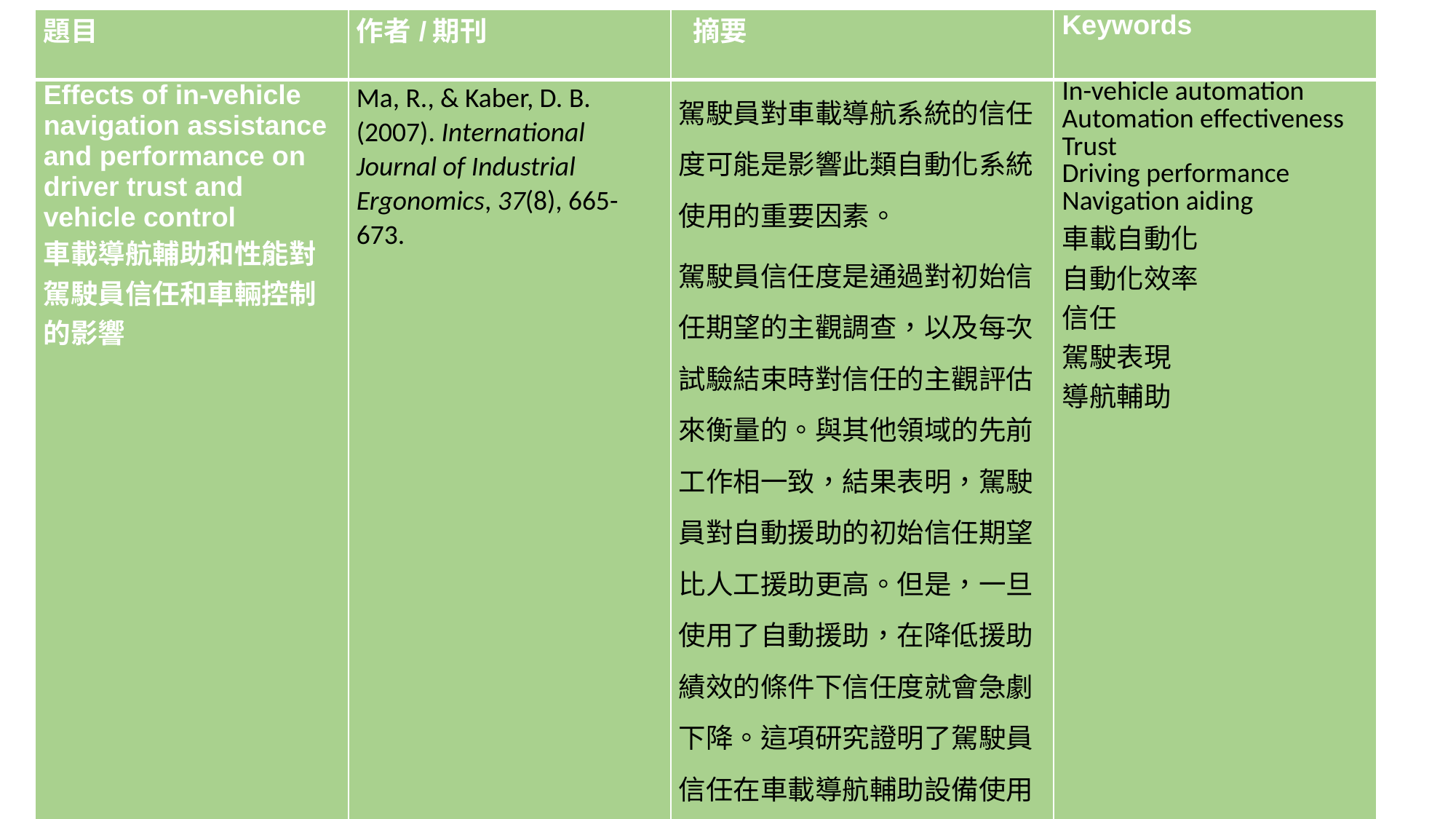

| 題目 | 作者/期刊 | 摘要 | Keywords |
| --- | --- | --- | --- |
| Effects of in-vehicle navigation assistance and performance on driver trust and vehicle control 車載導航輔助和性能對駕駛員信任和車輛控制的影響 | Ma, R., & Kaber, D. B. (2007). International Journal of Industrial Ergonomics, 37(8), 665-673. | 駕駛員對車載導航系統的信任度可能是影響此類自動化系統使用的重要因素。 駕駛員信任度是通過對初始信任期望的主觀調查，以及每次試驗結束時對信任的主觀評估來衡量的。與其他領域的先前工作相一致，結果表明，駕駛員對自動援助的初始信任期望比人工援助更高。但是，一旦使用了自動援助，在降低援助績效的條件下信任度就會急劇下降。這項研究證明了駕駛員信任在車載導航輔助設備使用中的作用，並且對設計支持信任和性能的導航系統有影響 | In-vehicle automation Automation effectiveness Trust Driving performance Navigation aiding 車載自動化 自動化效率 信任 駕駛表現 導航輔助 |
19